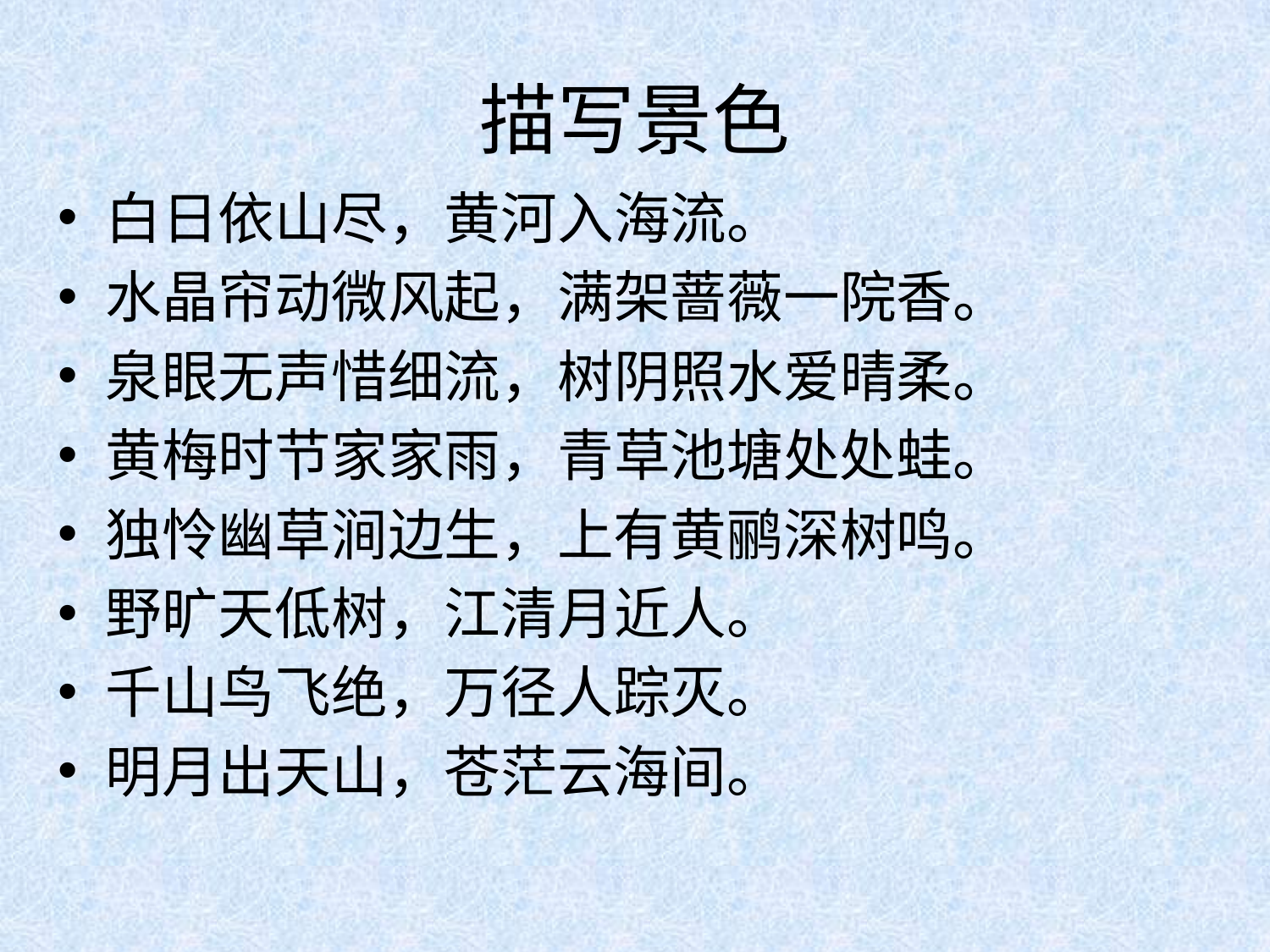

# 描写景色
白日依山尽，黄河入海流。
水晶帘动微风起，满架蔷薇一院香。
泉眼无声惜细流，树阴照水爱晴柔。
黄梅时节家家雨，青草池塘处处蛙。
独怜幽草涧边生，上有黄鹂深树鸣。
野旷天低树，江清月近人。
千山鸟飞绝，万径人踪灭。
明月出天山，苍茫云海间。